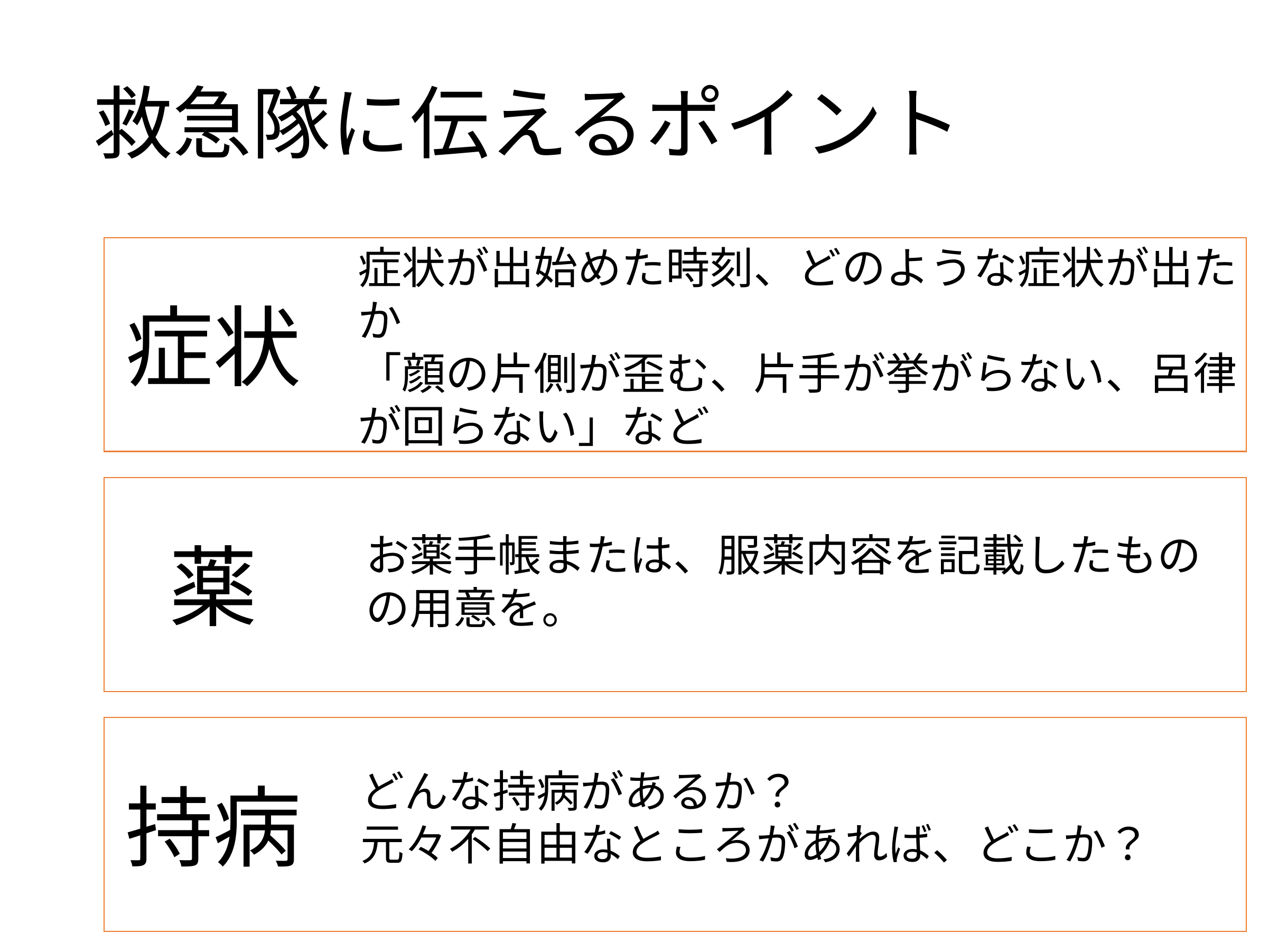

# 救急隊に伝えるポイント
症状が出始めた時刻、どのような症状が出たか
「顔の片側が歪む、片手が挙がらない、呂律が回らない」など

症状

お薬手帳または、服薬内容を記載したものの用意を。
薬

どんな持病があるか？
元々不自由なところがあれば、どこか？
持病